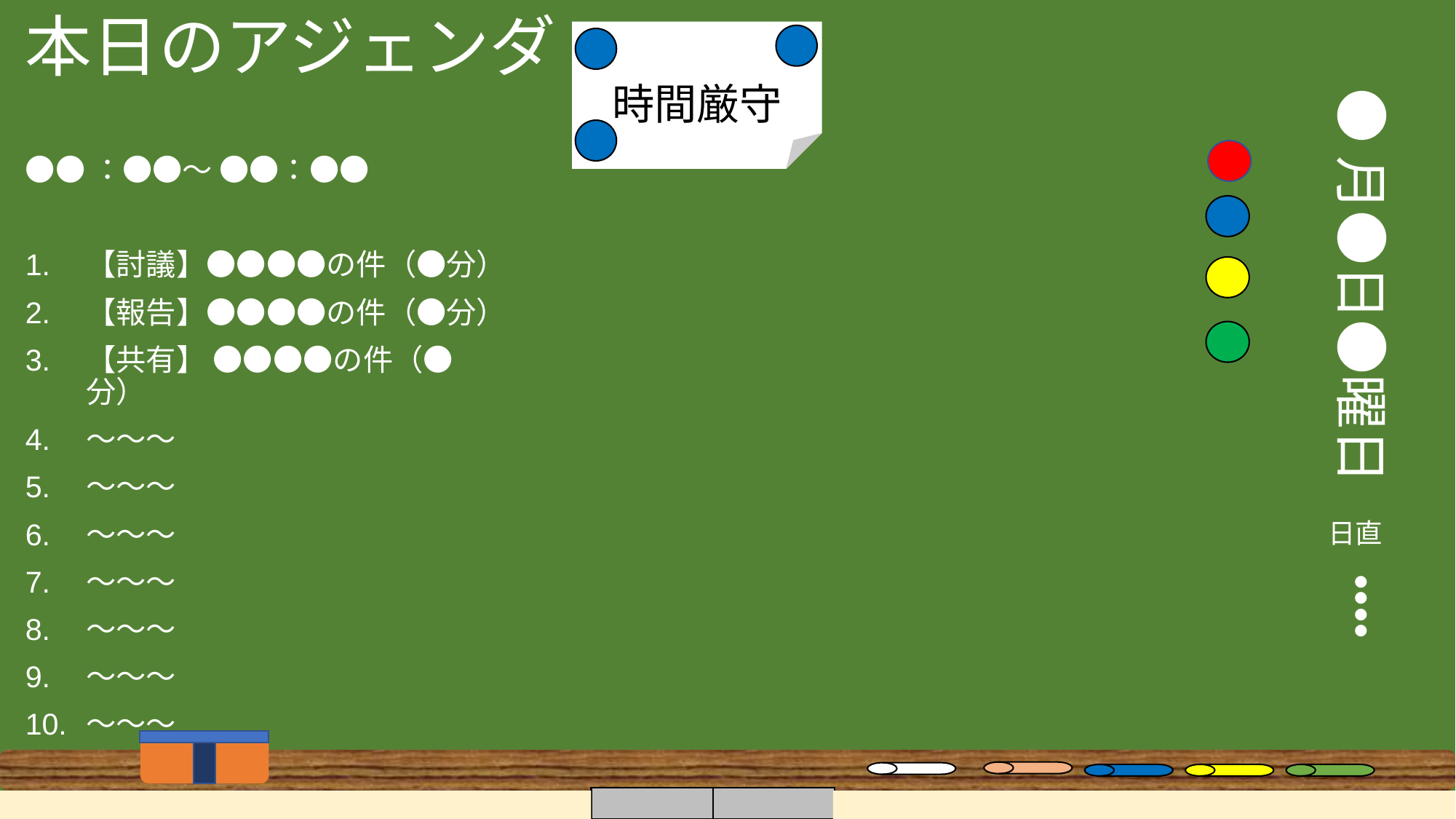

# 本日のアジェンダ
時間厳守

●月●日●曜日

●●：●●～ ●●：●●

【討議】●●●●の件（●分）
【報告】●●●●の件（●分）
【共有】 ●●●●の件（●分）
～～～
～～～
～～～
～～～
～～～
～～～
～～～

日直
●●●●